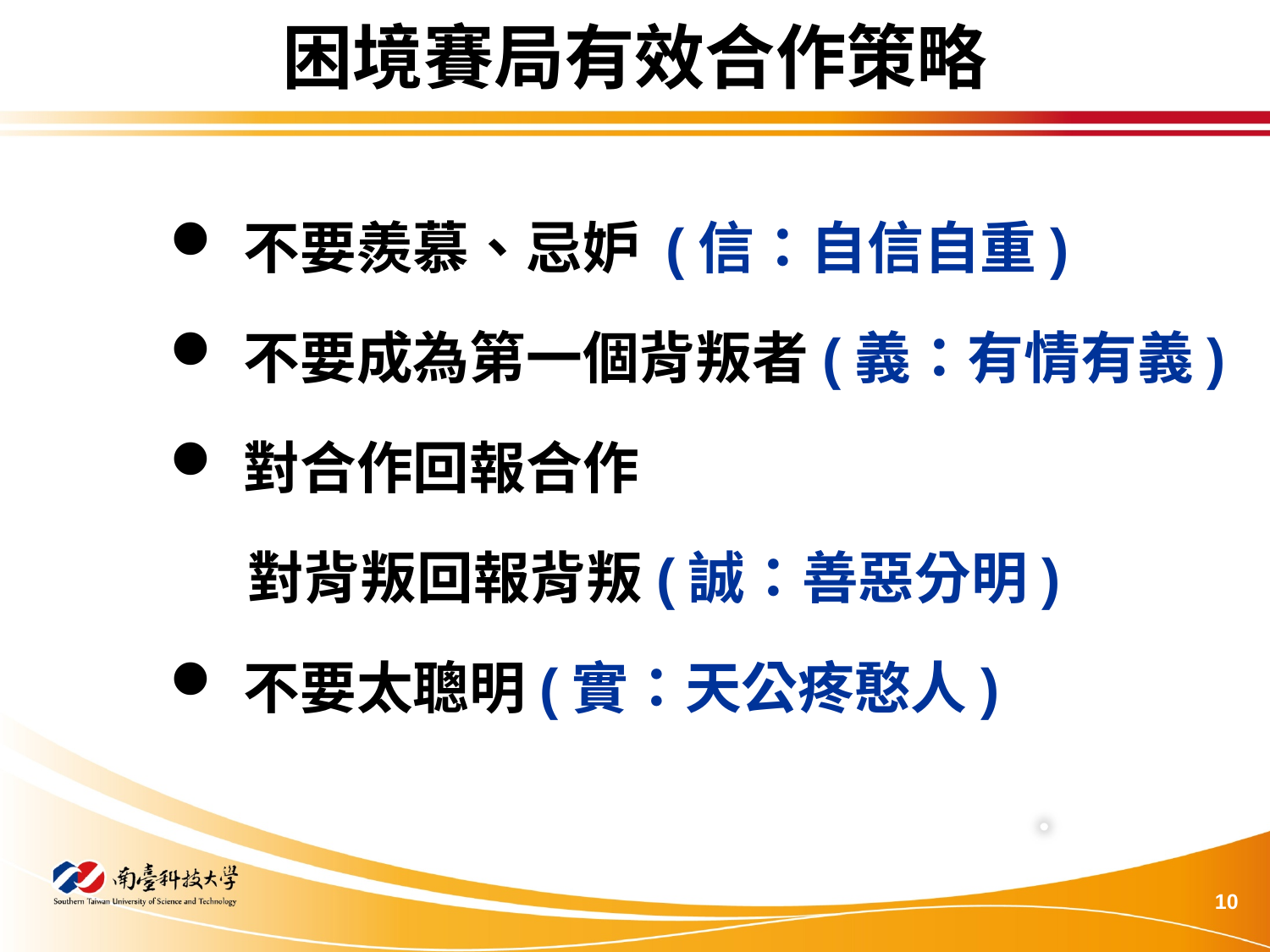

# 困境賽局有效合作策略
不要羨慕、忌妒 (信：自信自重)
不要成為第一個背叛者(義：有情有義)
對合作回報合作
     對背叛回報背叛(誠：善惡分明)
不要太聰明(實：天公疼憨人)
10